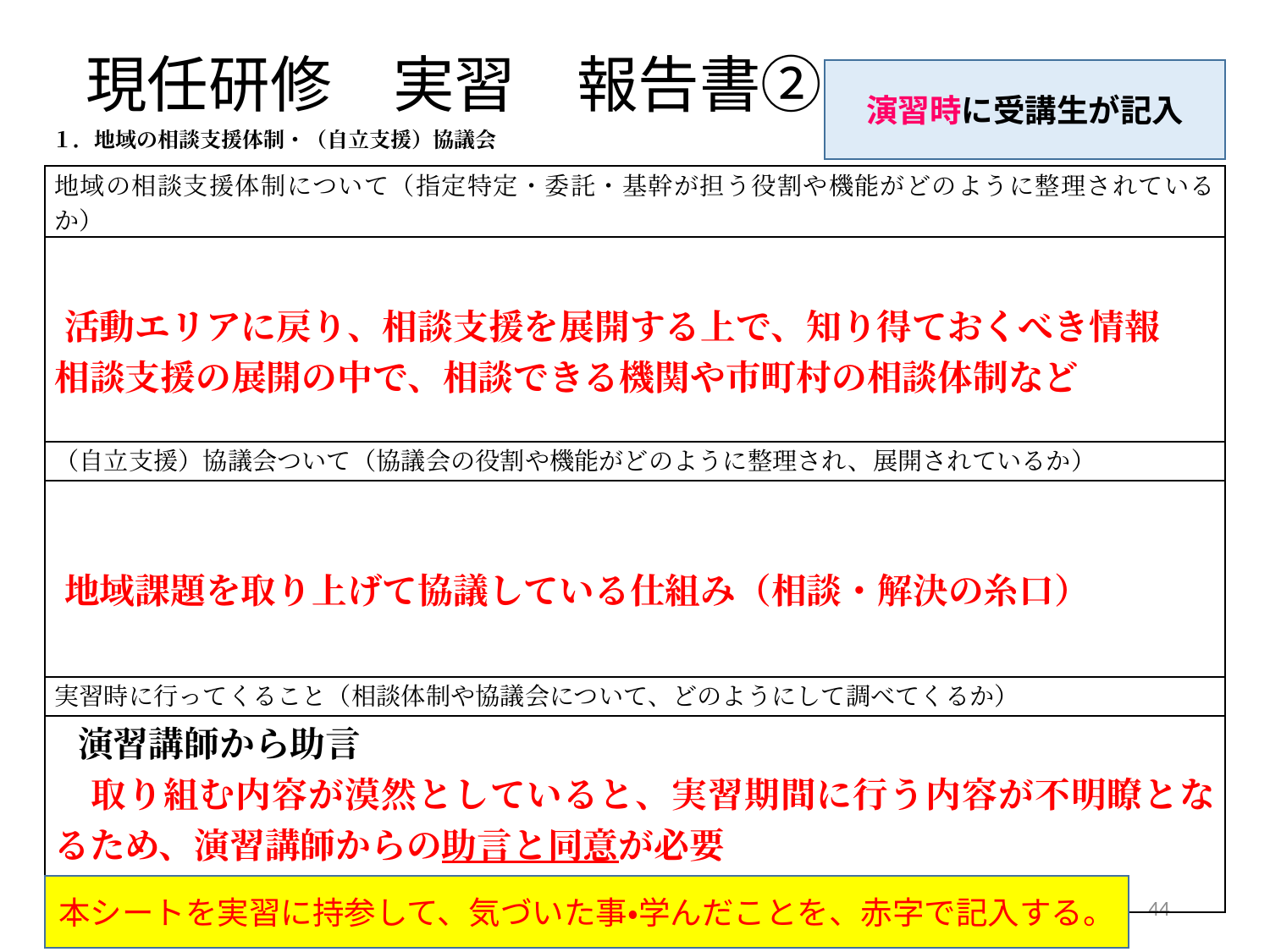

現任研修　実習　報告書②
演習時に受講生が記入
１．地域の相談支援体制・（自立支援）協議会
| 地域の相談支援体制について（指定特定・委託・基幹が担う役割や機能がどのように整理されているか） |
| --- |
| 活動エリアに戻り、相談支援を展開する上で、知り得ておくべき情報 相談支援の展開の中で、相談できる機関や市町村の相談体制など |
| （自立支援）協議会ついて（協議会の役割や機能がどのように整理され、展開されているか） |
| 地域課題を取り上げて協議している仕組み（相談・解決の糸口） |
| 実習時に行ってくること（相談体制や協議会について、どのようにして調べてくるか） |
| 演習講師から助言 　取り組む内容が漠然としていると、実習期間に行う内容が不明瞭となるため、演習講師からの助言と同意が必要 |
本シートを実習に持参して、気づいた事・学んだことを、赤字で記入する。
44